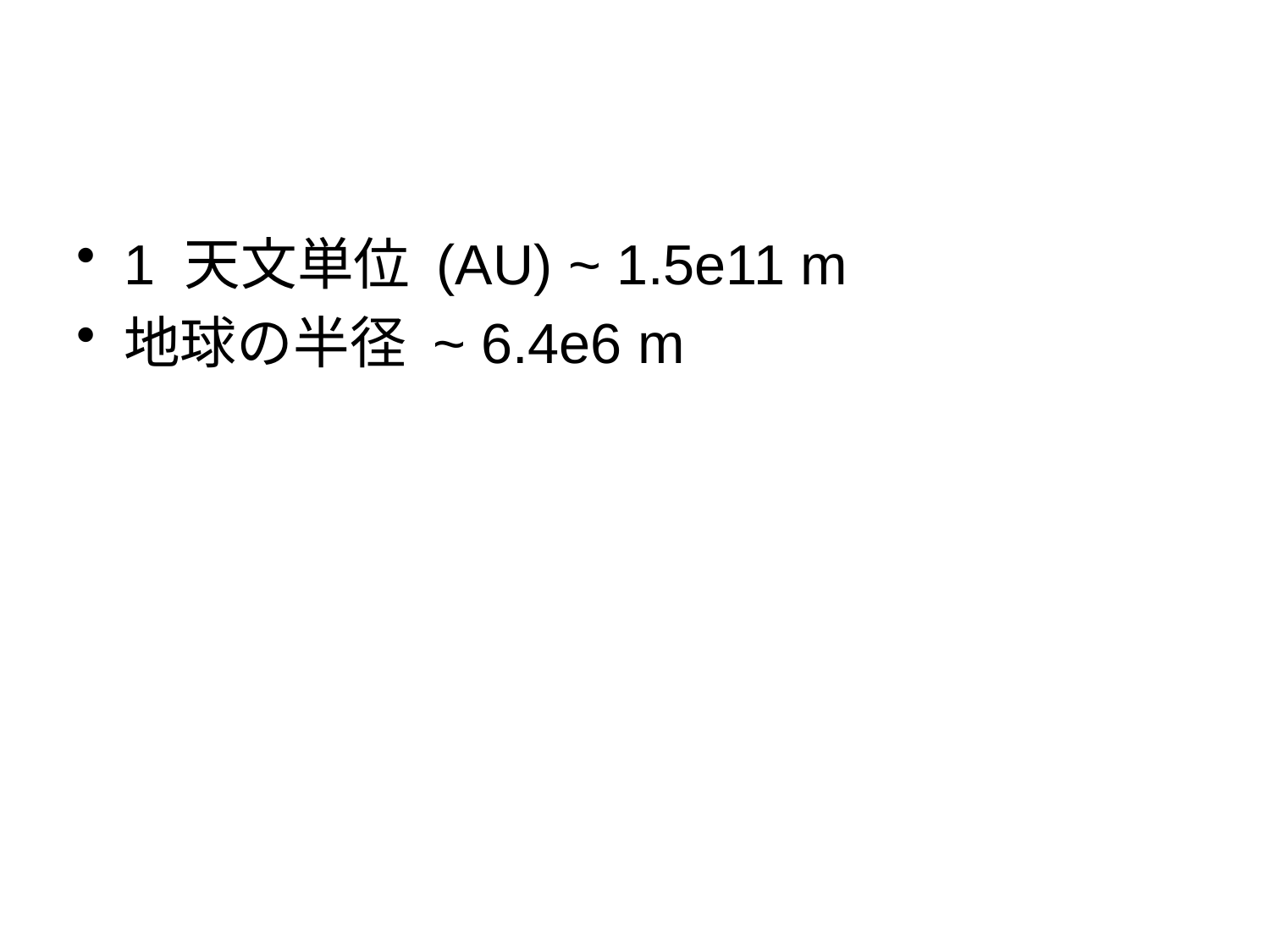

#
1 天文単位 (AU) ~ 1.5e11 m
地球の半径 ~ 6.4e6 m